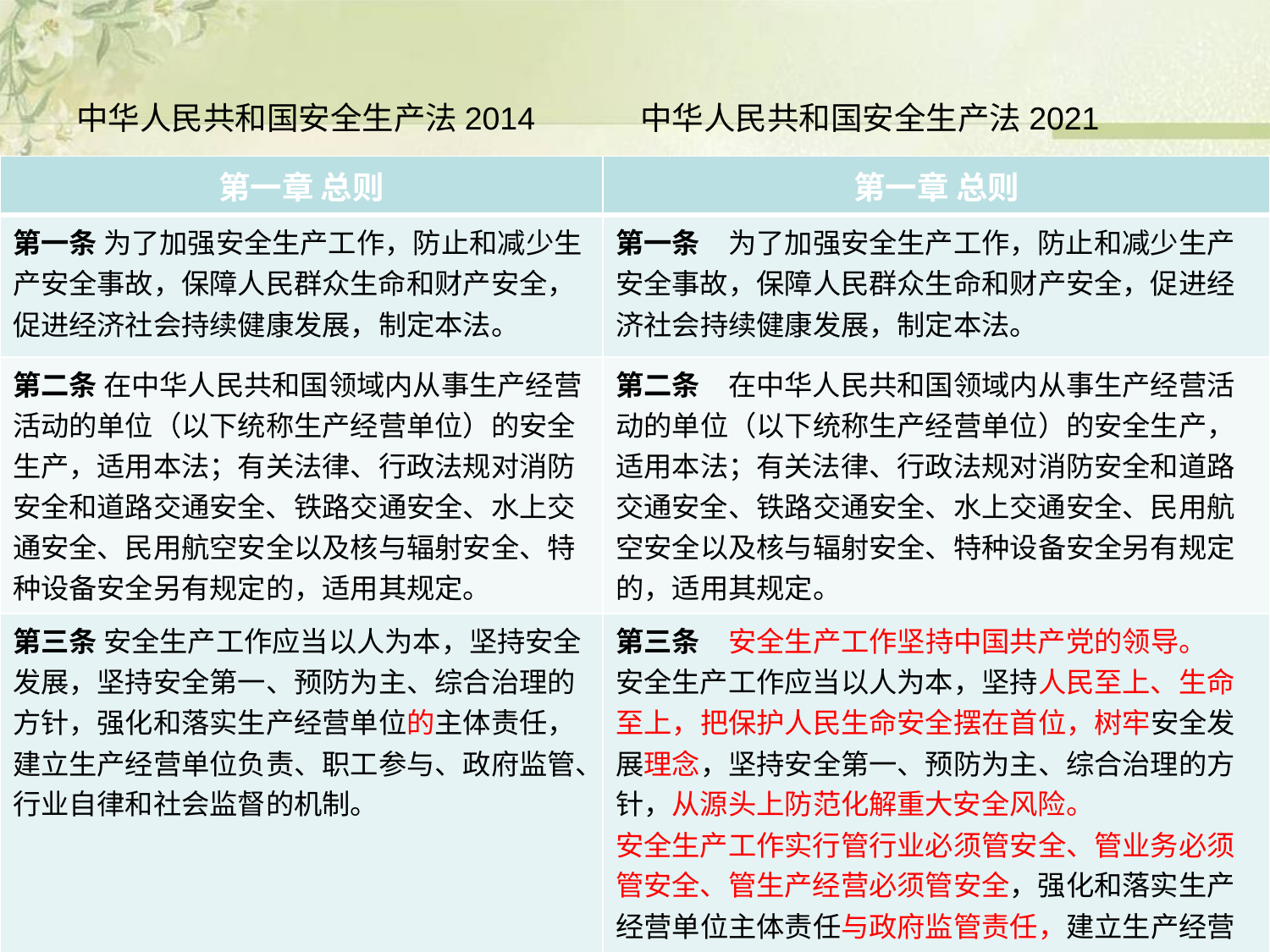

# 中华人民共和国安全生产法2014           中华人民共和国安全生产法2021
| 第一章 总则 | 第一章 总则 |
| --- | --- |
| 第一条 为了加强安全生产工作，防止和减少生产安全事故，保障人民群众生命和财产安全，促进经济社会持续健康发展，制定本法。 | 第一条　为了加强安全生产工作，防止和减少生产安全事故，保障人民群众生命和财产安全，促进经济社会持续健康发展，制定本法。 |
| 第二条 在中华人民共和国领域内从事生产经营活动的单位（以下统称生产经营单位）的安全生产，适用本法；有关法律、行政法规对消防安全和道路交通安全、铁路交通安全、水上交通安全、民用航空安全以及核与辐射安全、特种设备安全另有规定的，适用其规定。 | 第二条　在中华人民共和国领域内从事生产经营活动的单位（以下统称生产经营单位）的安全生产，适用本法；有关法律、行政法规对消防安全和道路交通安全、铁路交通安全、水上交通安全、民用航空安全以及核与辐射安全、特种设备安全另有规定的，适用其规定。 |
| 第三条 安全生产工作应当以人为本，坚持安全发展，坚持安全第一、预防为主、综合治理的方针，强化和落实生产经营单位的主体责任，建立生产经营单位负责、职工参与、政府监管、行业自律和社会监督的机制。 | 第三条　安全生产工作坚持中国共产党的领导。 安全生产工作应当以人为本，坚持人民至上、生命至上，把保护人民生命安全摆在首位，树牢安全发展理念，坚持安全第一、预防为主、综合治理的方针，从源头上防范化解重大安全风险。 安全生产工作实行管行业必须管安全、管业务必须管安全、管生产经营必须管安全，强化和落实生产经营单位主体责任与政府监管责任，建立生产经营单位负责、职工参与、政府监管、行业自律和社会监督的机制。 |
|  |  |